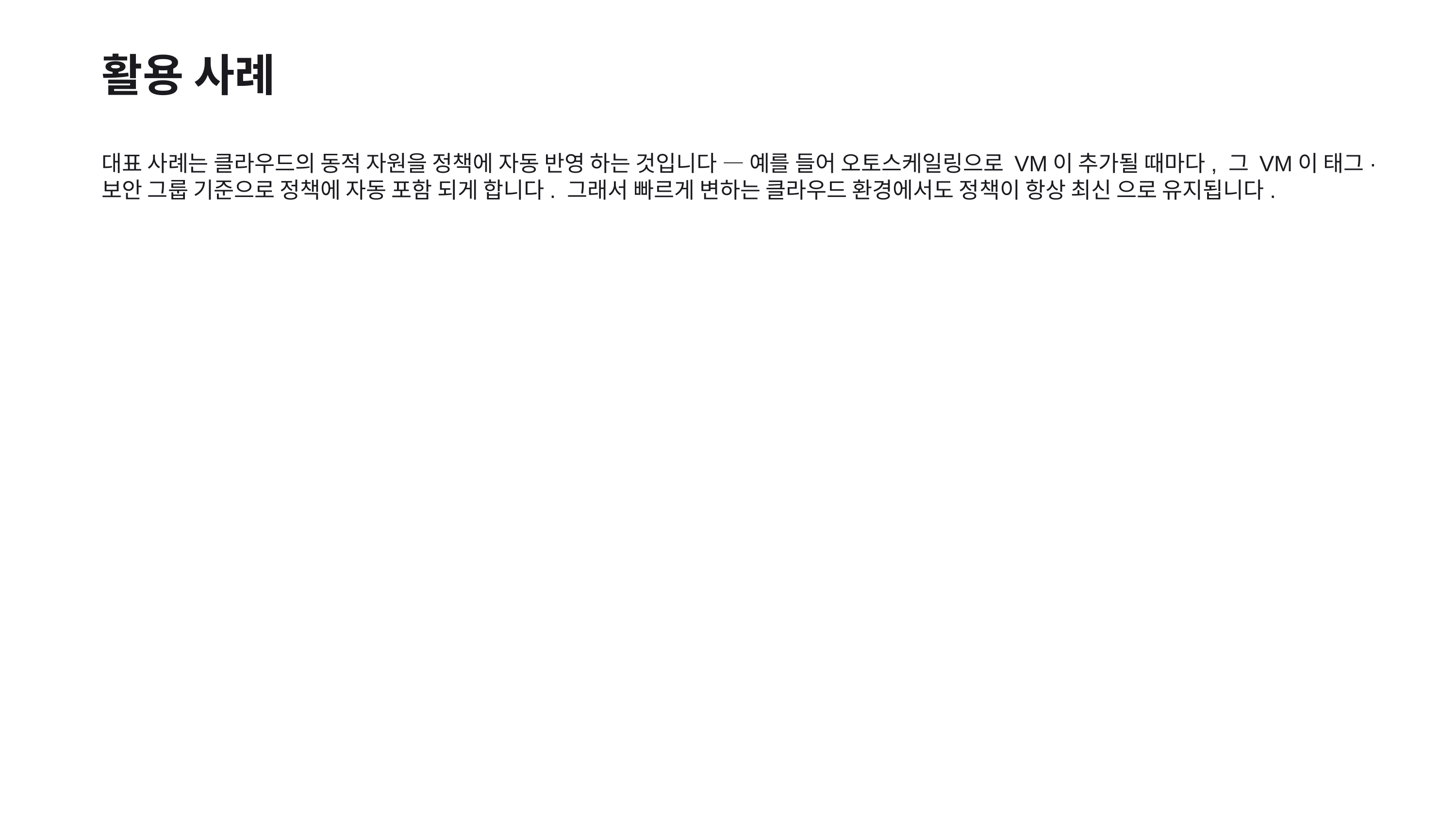

활용 사례
대표 사례는 클라우드의 동적 자원을 정책에 자동 반영 하는 것입니다 — 예를 들어 오토스케일링으로 VM이 추가될 때마다, 그 VM이 태그·보안 그룹 기준으로 정책에 자동 포함 되게 합니다. 그래서 빠르게 변하는 클라우드 환경에서도 정책이 항상 최신 으로 유지됩니다.